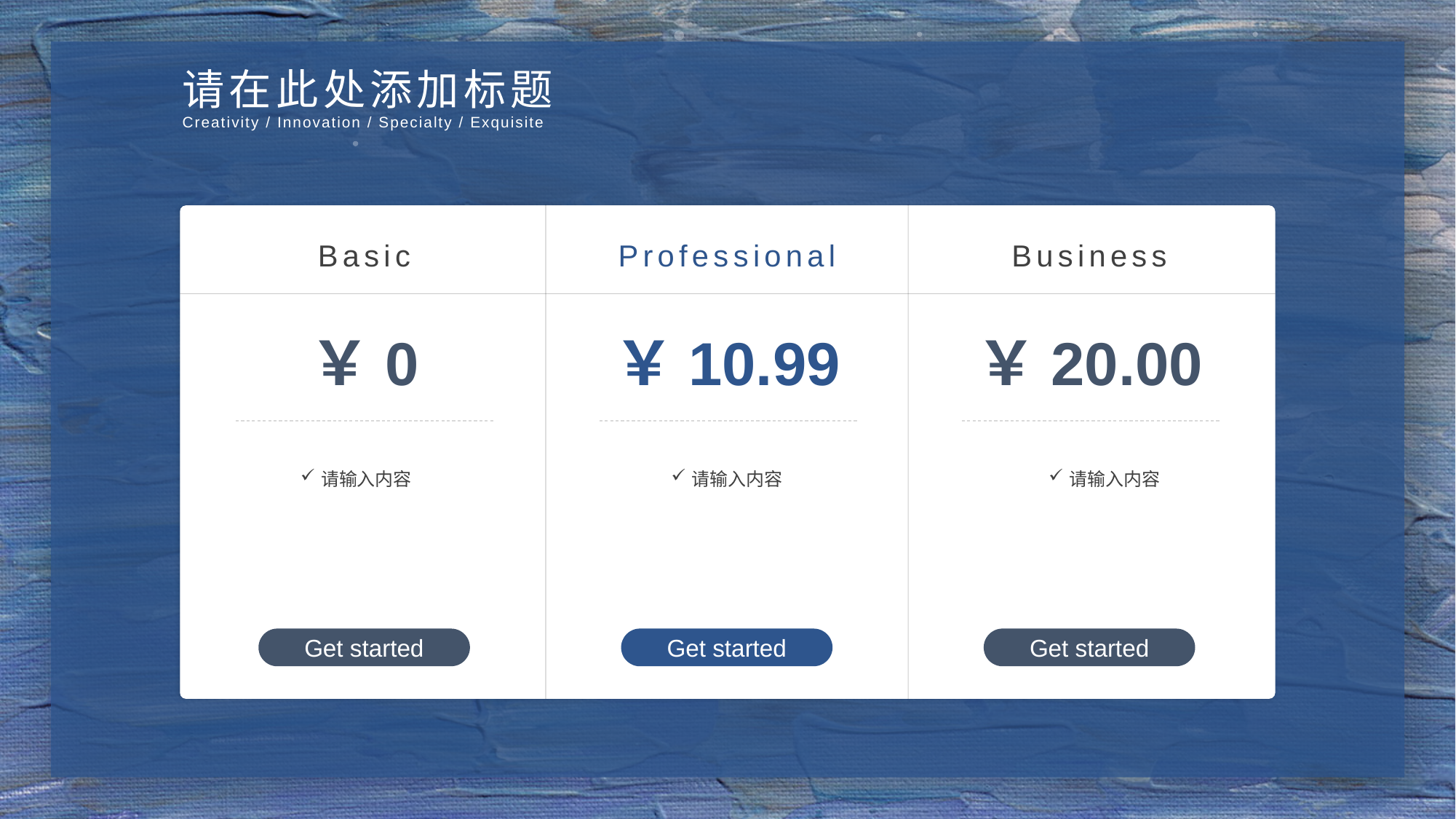

请在此处添加标题
Creativity / Innovation / Specialty / Exquisite

Basic
Professional
Business
￥0
￥10.99
￥20.00
请输入内容
请输入内容
请输入内容
Get started
Get started
Get started